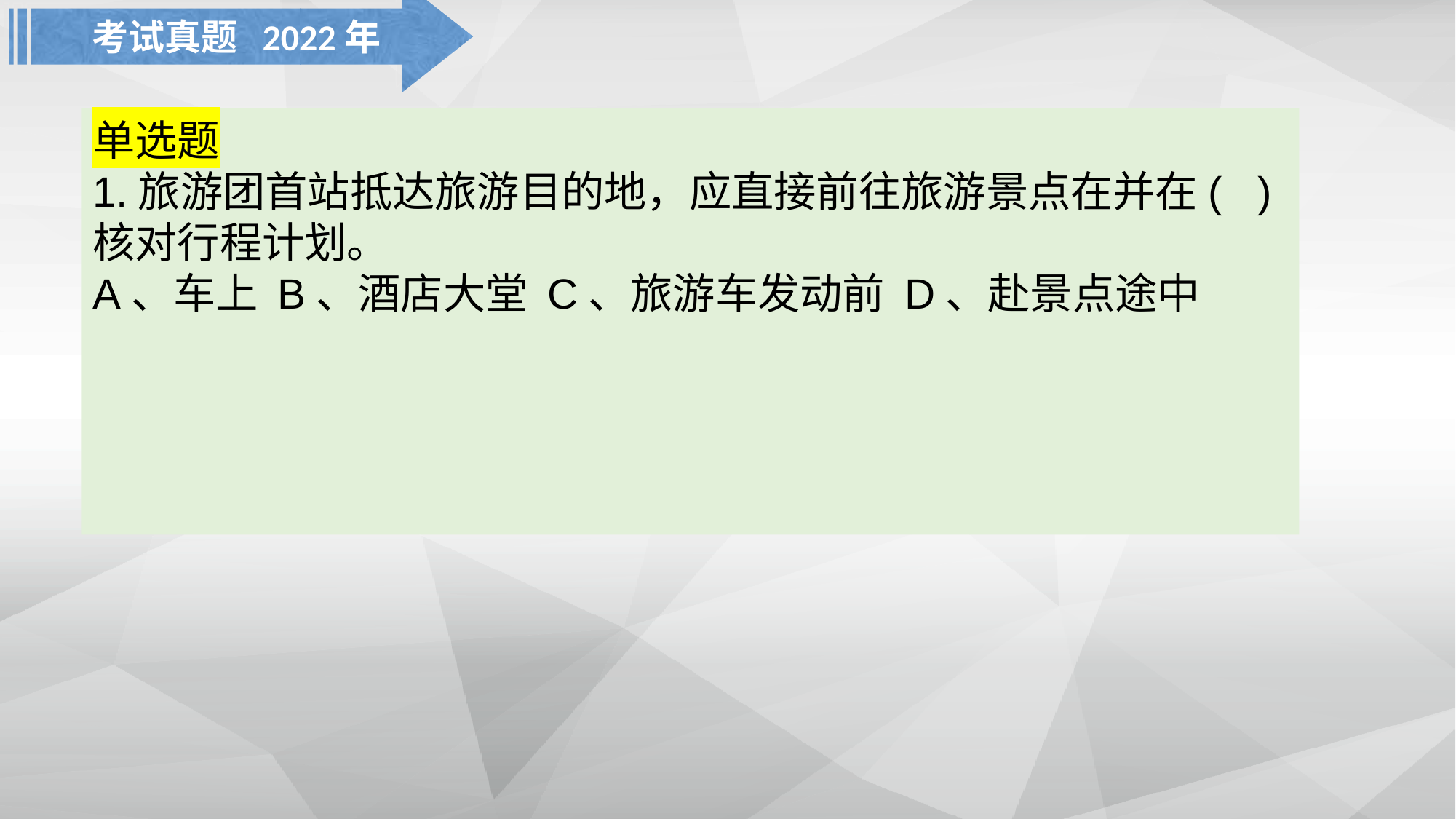

考试真题  2022年
单选题
1.旅游团首站抵达旅游目的地，应直接前往旅游景点在并在(   )核对行程计划。
A、车上 B、酒店大堂 C、旅游车发动前 D、赴景点途中